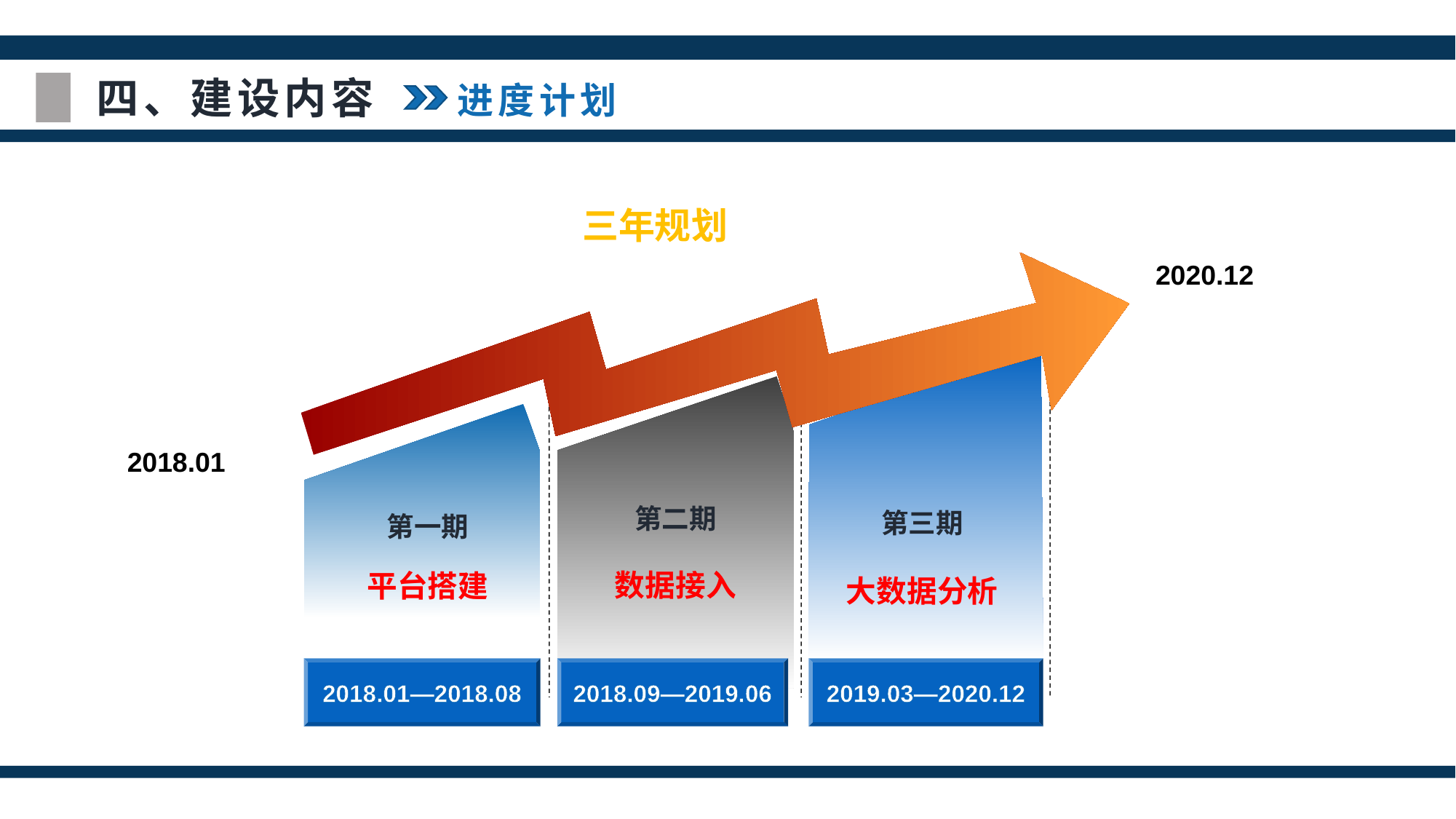

四、建设内容

进度计划

三年规划

2020.12

2018.01
第三期
大数据分析

第一期
平台搭建
第二期
数据接入
2018.01—2018.08
2018.09—2019.06
2019.03—2020.12